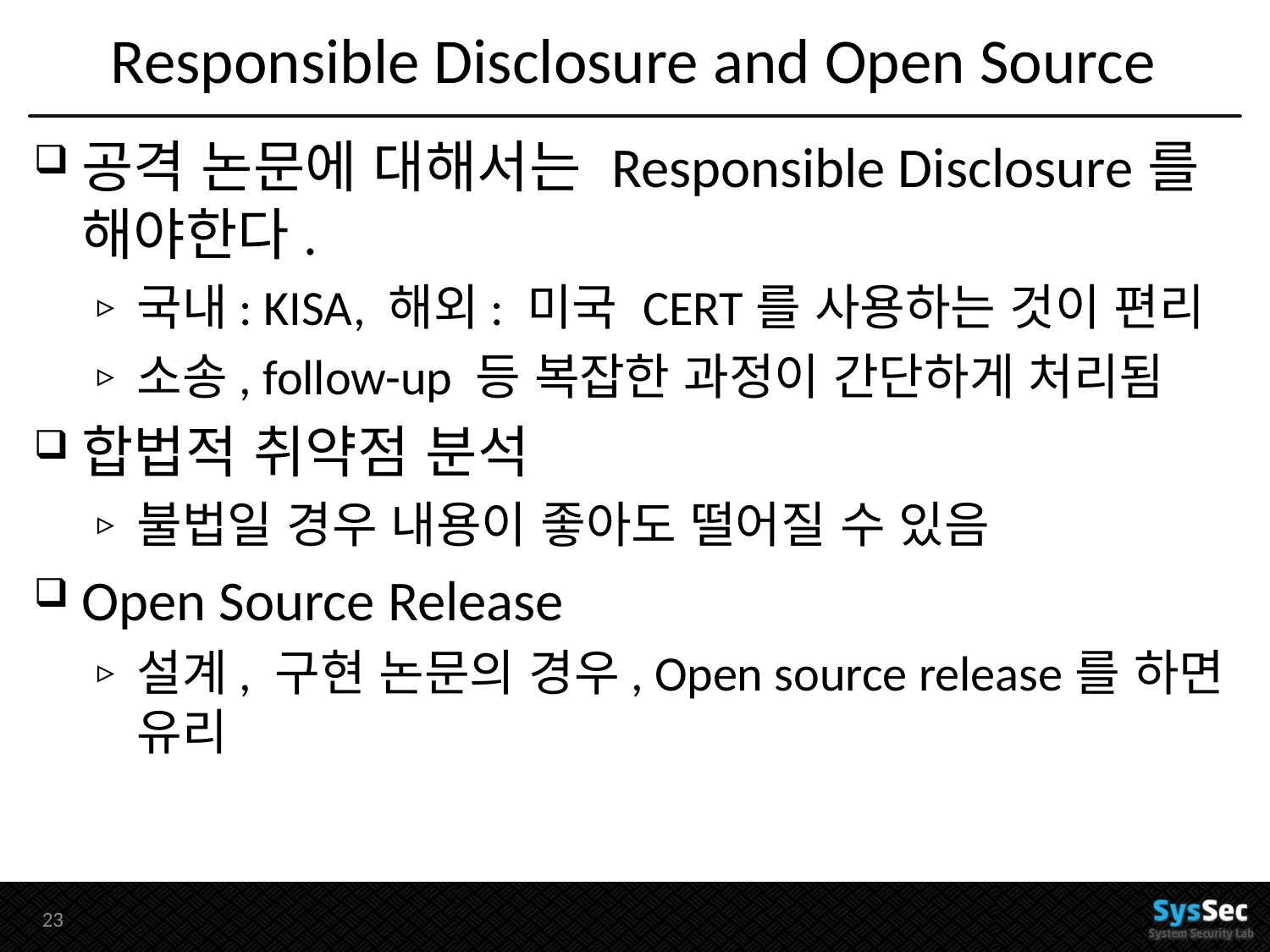

# Responsible Disclosure and Open Source
공격 논문에 대해서는 Responsible Disclosure를 해야한다.
국내: KISA, 해외: 미국 CERT를 사용하는 것이 편리
소송, follow-up 등 복잡한 과정이 간단하게 처리됨
합법적 취약점 분석
불법일 경우 내용이 좋아도 떨어질 수 있음
Open Source Release
설계, 구현 논문의 경우, Open source release를 하면 유리
23